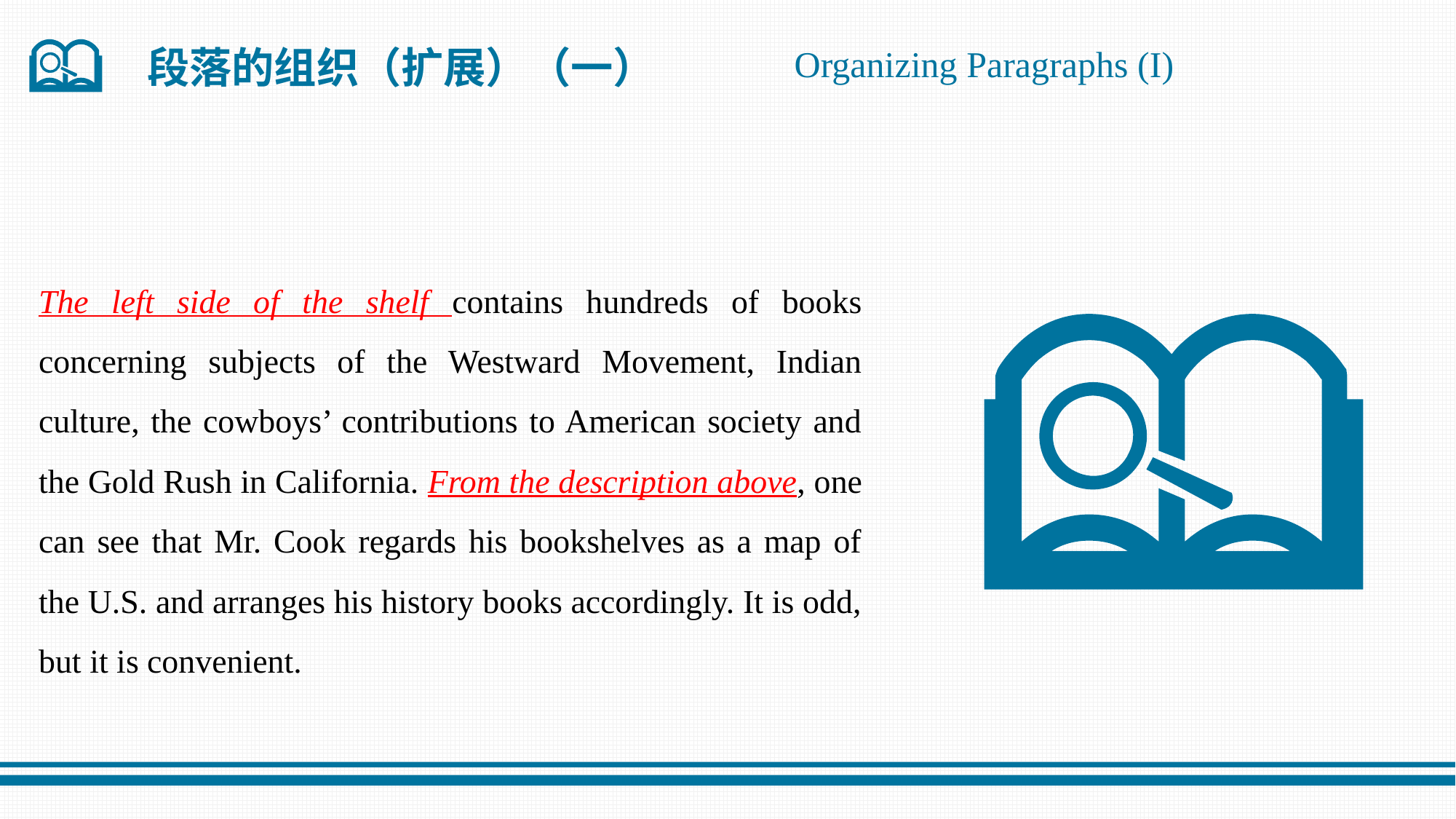

Organizing Paragraphs (I)
段落的组织（扩展）（一）
The left side of the shelf contains hundreds of books concerning subjects of the Westward Movement, Indian culture, the cowboys’ contributions to American society and the Gold Rush in California. From the description above, one can see that Mr. Cook regards his bookshelves as a map of the U.S. and arranges his history books accordingly. It is odd, but it is convenient.